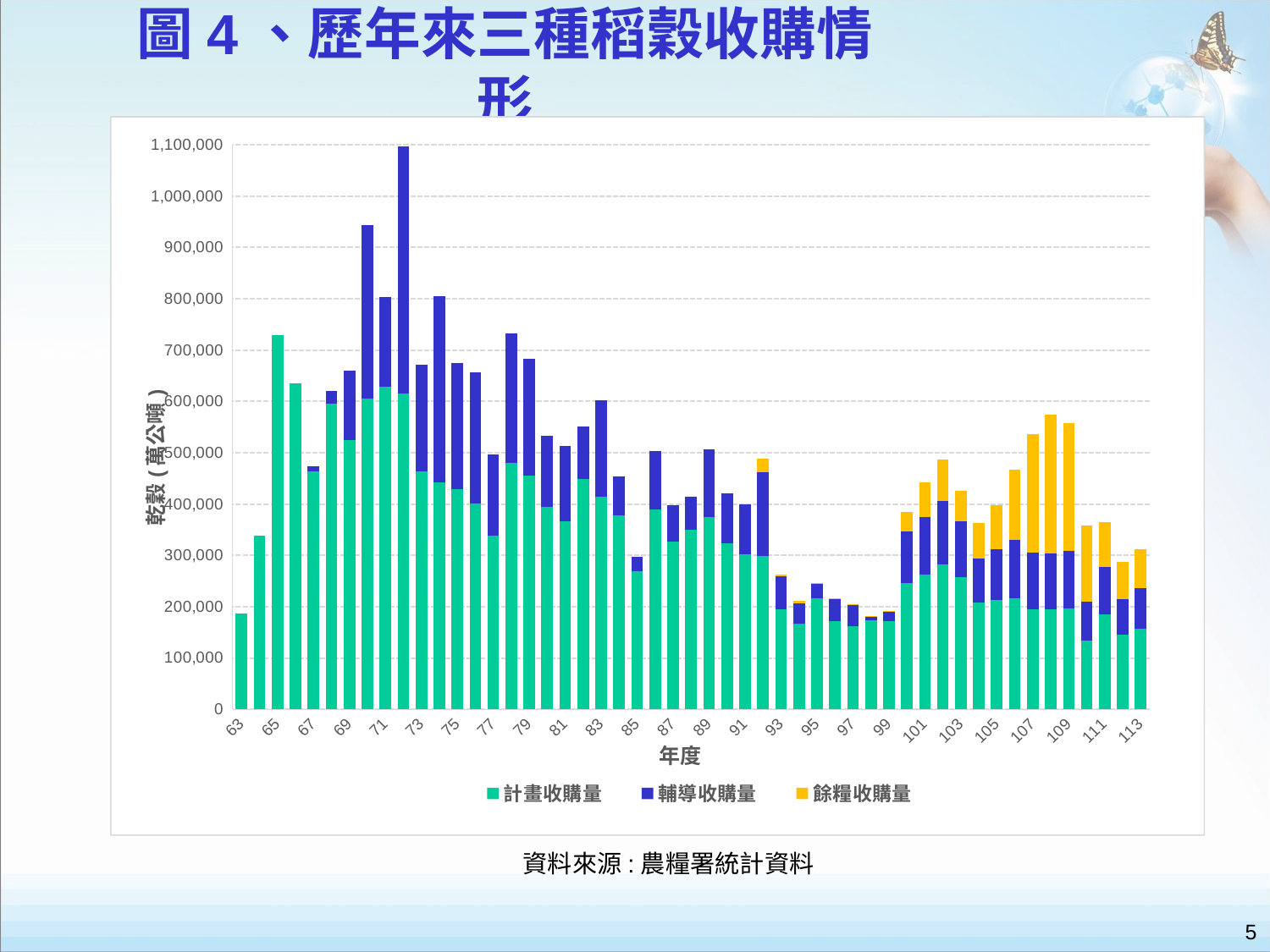

# 圖4、歷年來三種稻穀收購情形

### Chart

| Category | 計畫收購量 | 輔導收購量 | 餘糧收購量 |
|---|---|---|---|
| 63 | 187493.0 | None | None |
| 64 | 337774.0 | None | None |
| 65 | 729216.0 | None | None |
| 66 | 635659.0 | None | None |
| 67 | 463885.0 | 10739.0 | None |
| 68 | 595382.0 | 24340.0 | None |
| 69 | 524372.0 | 134902.0 | None |
| 70 | 605492.0 | 337555.0 | None |
| 71 | 628965.0 | 173969.0 | None |
| 72 | 615530.0 | 482021.0 | None |
| 73 | 463819.0 | 207055.0 | None |
| 74 | 442844.0 | 361977.0 | None |
| 75 | 430036.0 | 245317.0 | None |
| 76 | 400811.0 | 256482.0 | None |
| 77 | 338231.0 | 158972.0 | None |
| 78 | 480949.0 | 251269.0 | None |
| 79 | 455031.0 | 228889.0 | None |
| 80 | 394308.0 | 138479.0 | None |
| 81 | 367188.0 | 145855.0 | None |
| 82 | 448284.0 | 102840.0 | None |
| 83 | 414324.0 | 188785.0 | None |
| 84 | 377771.0 | 76285.0 | None |
| 85 | 269201.0 | 27995.0 | None |
| 86 | 390138.0 | 114103.0 | None |
| 87 | 327032.0 | 70533.0 | None |
| 88 | 350414.0 | 64655.0 | None |
| 89 | 375339.0 | 132203.0 | None |
| 90 | 323956.0 | 97502.0 | None |
| 91 | 302191.0 | 96686.0 | None |
| 92 | 299286.0 | 163252.0 | 25459.0 |
| 93 | 195683.0 | 63704.0 | 2863.0 |
| 94 | 167419.0 | 39811.0 | 3719.0 |
| 95 | 215993.0 | 29423.0 | 244.0 |
| 96 | 172047.0 | 43199.0 | 935.0 |
| 97 | 162955.0 | 41837.0 | 401.0 |
| 98 | 174173.0 | 8279.0 | 145.0 |
| 99 | 172883.0 | 17570.0 | 594.0 |
| 100 | 246244.0 | 100531.0 | 38768.0 |
| 101 | 263505.0 | 111933.0 | 66593.0 |
| 102 | 283225.0 | 122909.0 | 80553.0 |
| 103 | 258364.0 | 108762.0 | 58093.0 |
| 104 | 208520.0 | 86165.0 | 69295.0 |
| 105 | 214138.0 | 97895.0 | 85807.0 |
| 106 | 216699.0 | 112995.0 | 137391.0 |
| 107 | 195153.0 | 111272.0 | 230260.0 |
| 108 | 194353.0 | 110440.0 | 269121.0 |
| 109 | 196825.0 | 112928.0 | 248588.0 |
| 110 | 134487.0 | 75320.0 | 148310.0 |
| 111 | 184925.0 | 92018.0 | 88665.0 |
| 112 | 145163.0 | 70490.0 | 71703.0 |
| 113 | 158167.0 | 78048.0 | 75866.0 |
資料來源:農糧署統計資料
5